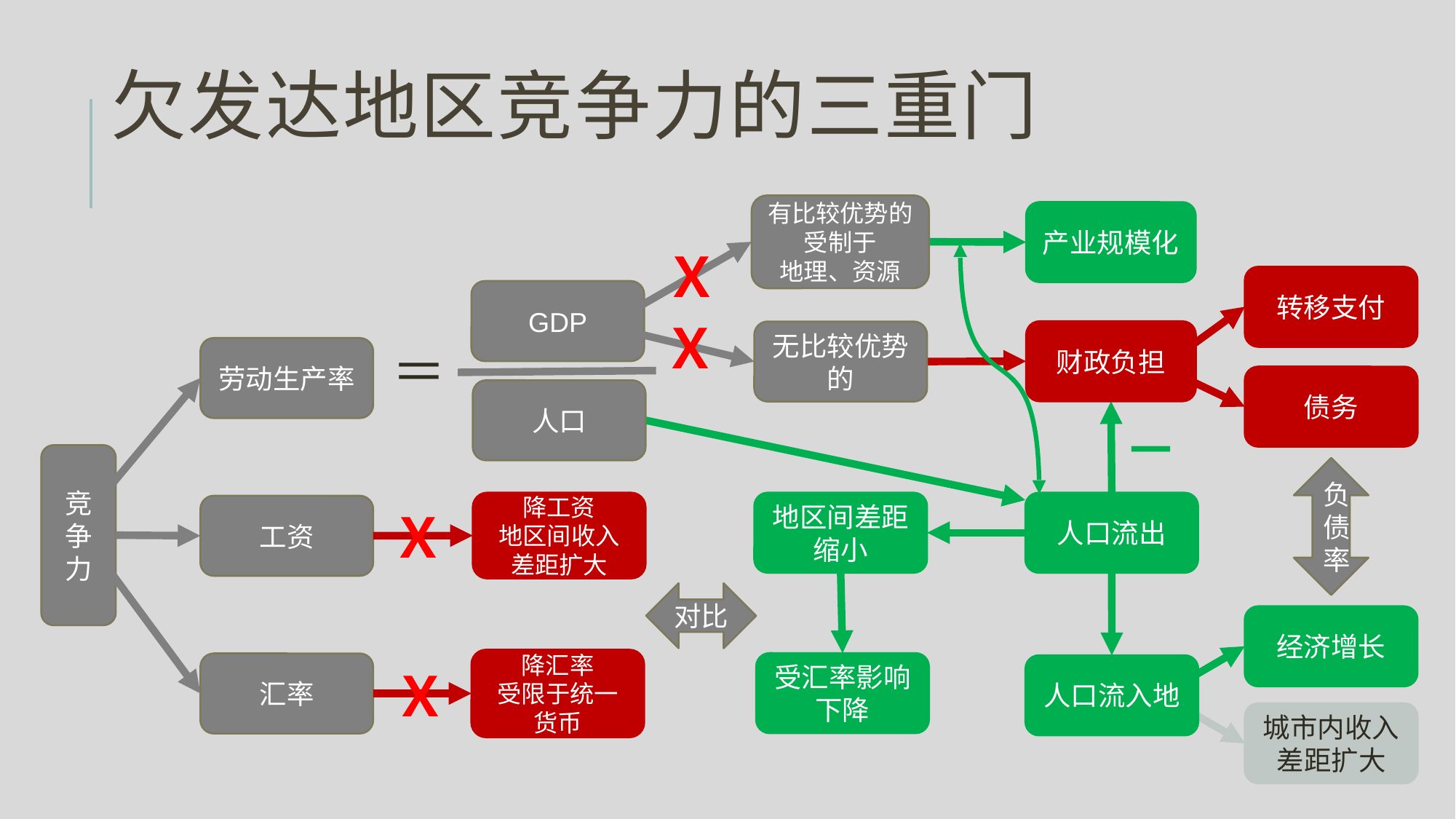

# 欠发达地区竞争力的三重门
有比较优势的受制于
地理、资源
产业规模化
Ｘ
转移支付
GDP
Ｘ
财政负担
无比较优势的
＝
劳动生产率
债务
人口
－
竞争力
负债率
降工资
地区间收入差距扩大
地区间差距缩小
人口流出
工资
Ｘ
对比
经济增长
降汇率
受限于统一货币
受汇率影响下降
汇率
人口流入地
Ｘ
城市内收入差距扩大